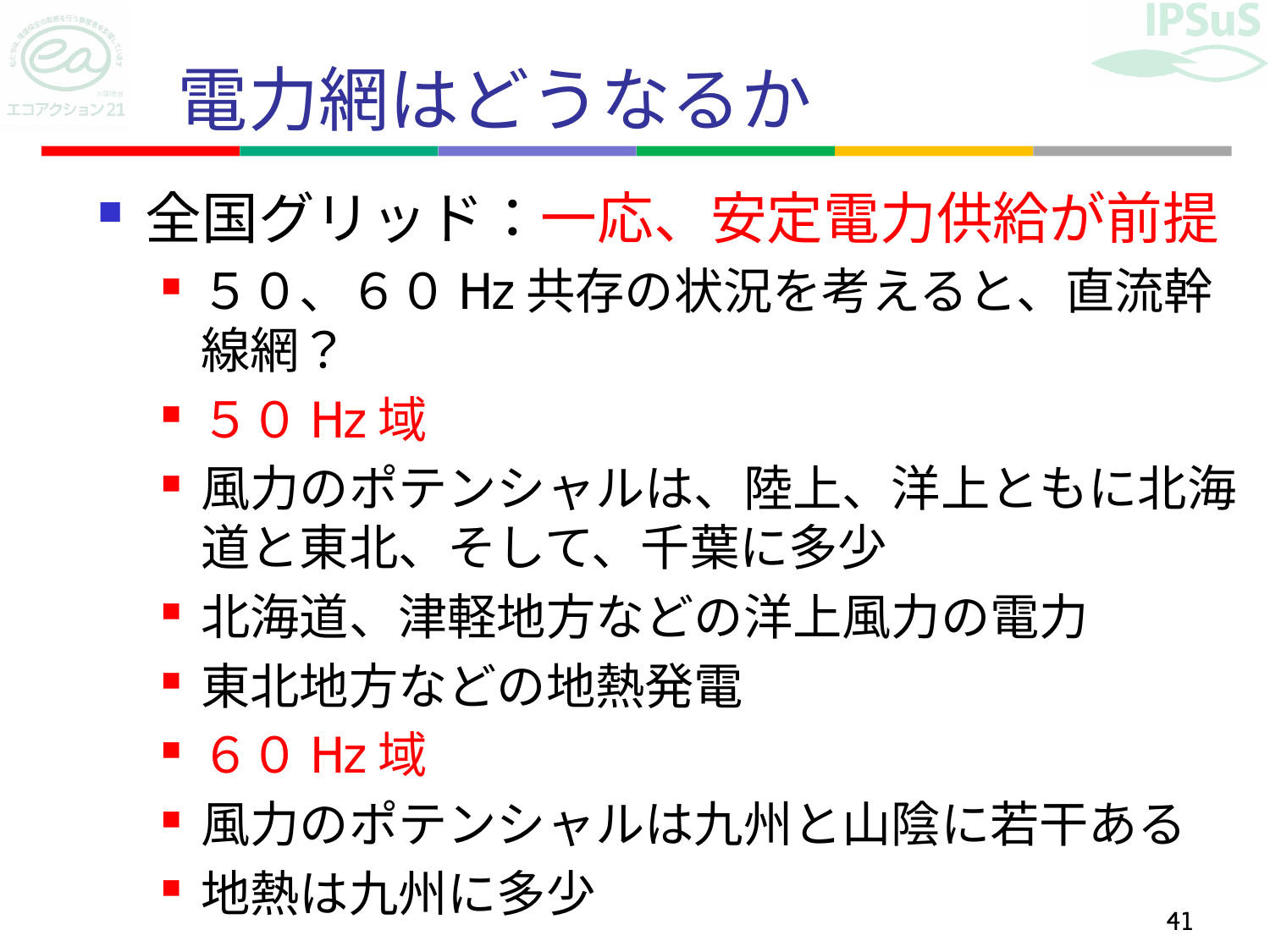

# 電力網はどうなるか

全国グリッド：一応、安定電力供給が前提
５０、６０Hz共存の状況を考えると、直流幹線網？
５０Hz域
風力のポテンシャルは、陸上、洋上ともに北海道と東北、そして、千葉に多少
北海道、津軽地方などの洋上風力の電力
東北地方などの地熱発電
６０Hz域
風力のポテンシャルは九州と山陰に若干ある
地熱は九州に多少

41